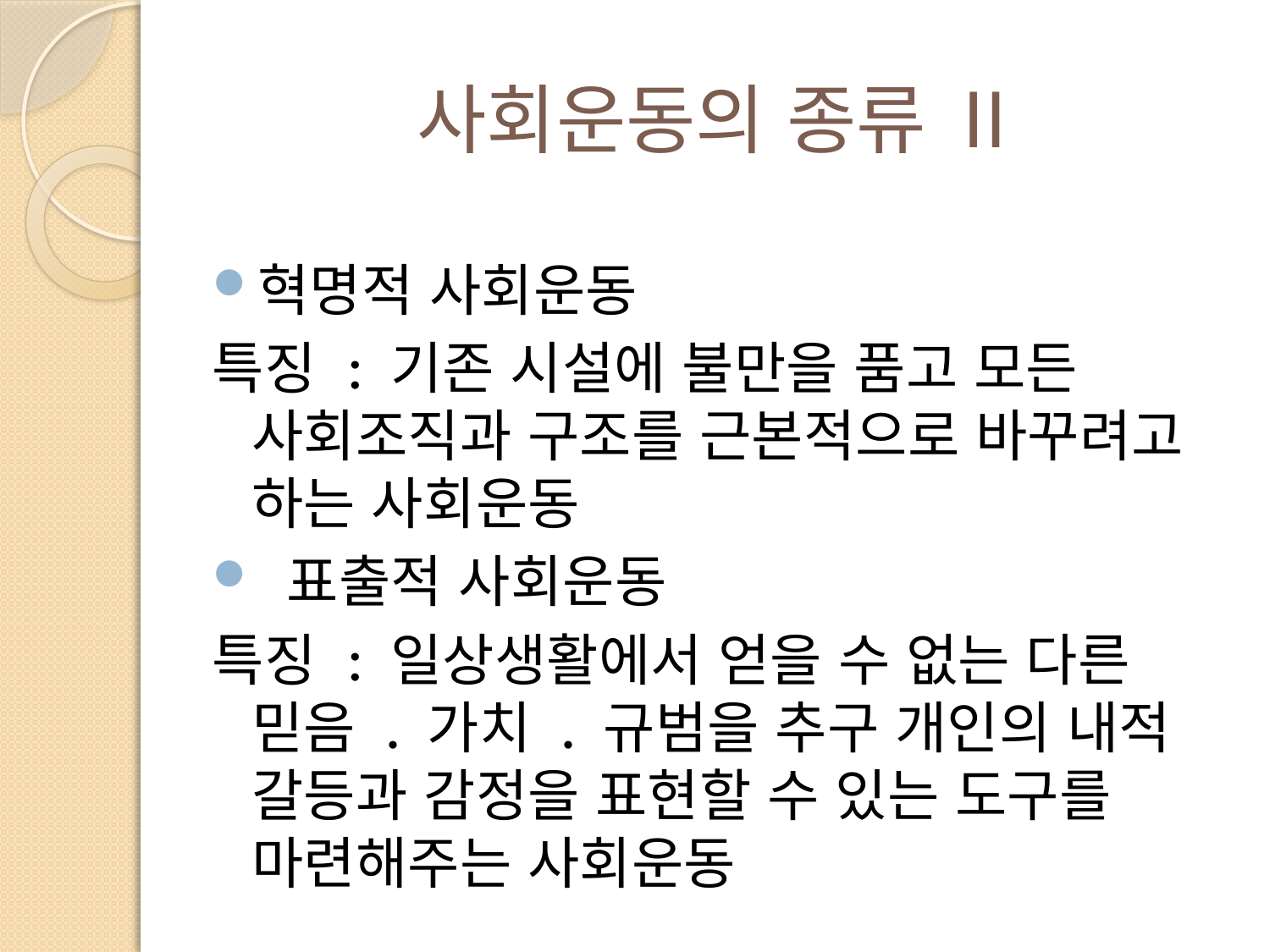

# 사회운동의 종류 Ⅱ
혁명적 사회운동
특징 : 기존 시설에 불만을 품고 모든 사회조직과 구조를 근본적으로 바꾸려고 하는 사회운동
 표출적 사회운동
특징 : 일상생활에서 얻을 수 없는 다른 믿음 . 가치 . 규범을 추구 개인의 내적 갈등과 감정을 표현할 수 있는 도구를 마련해주는 사회운동